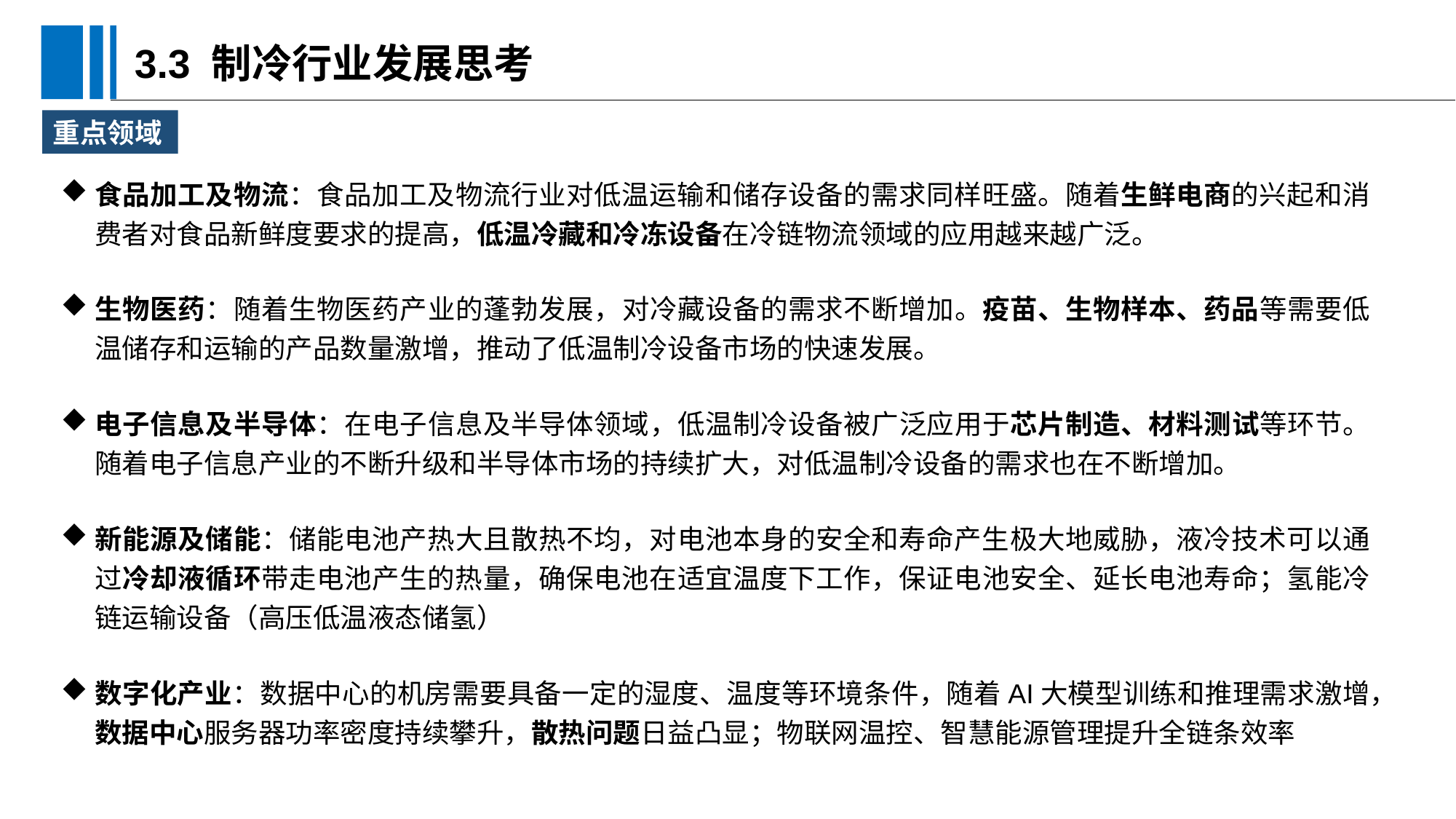

3.3 制冷行业发展思考
重点领域
食品加工及物流：食品加工及物流行业对低温运输和储存设备的需求同样旺盛。随着生鲜电商的兴起和消费者对食品新鲜度要求的提高，低温冷藏和冷冻设备在冷链物流领域的应用越来越广泛。
生物医药：随着生物医药产业的蓬勃发展，对冷藏设备的需求不断增加。疫苗、生物样本、药品等需要低温储存和运输的产品数量激增，推动了低温制冷设备市场的快速发展。
电子信息及半导体：在电子信息及半导体领域，低温制冷设备被广泛应用于芯片制造、材料测试等环节。随着电子信息产业的不断升级和半导体市场的持续扩大，对低温制冷设备的需求也在不断增加。
新能源及储能：储能电池产热大且散热不均，对电池本身的安全和寿命产生极大地威胁，液冷技术可以通过冷却液循环带走电池产生的热量，确保电池在适宜温度下工作，保证电池安全、延长电池寿命；氢能冷链运输设备（高压低温液态储氢）
数字化产业：数据中心的机房需要具备一定的湿度、温度等环境条件，随着AI大模型训练和推理需求激增，数据中心服务器功率密度持续攀升，散热问题日益凸显；物联网温控、智慧能源管理提升全链条效率